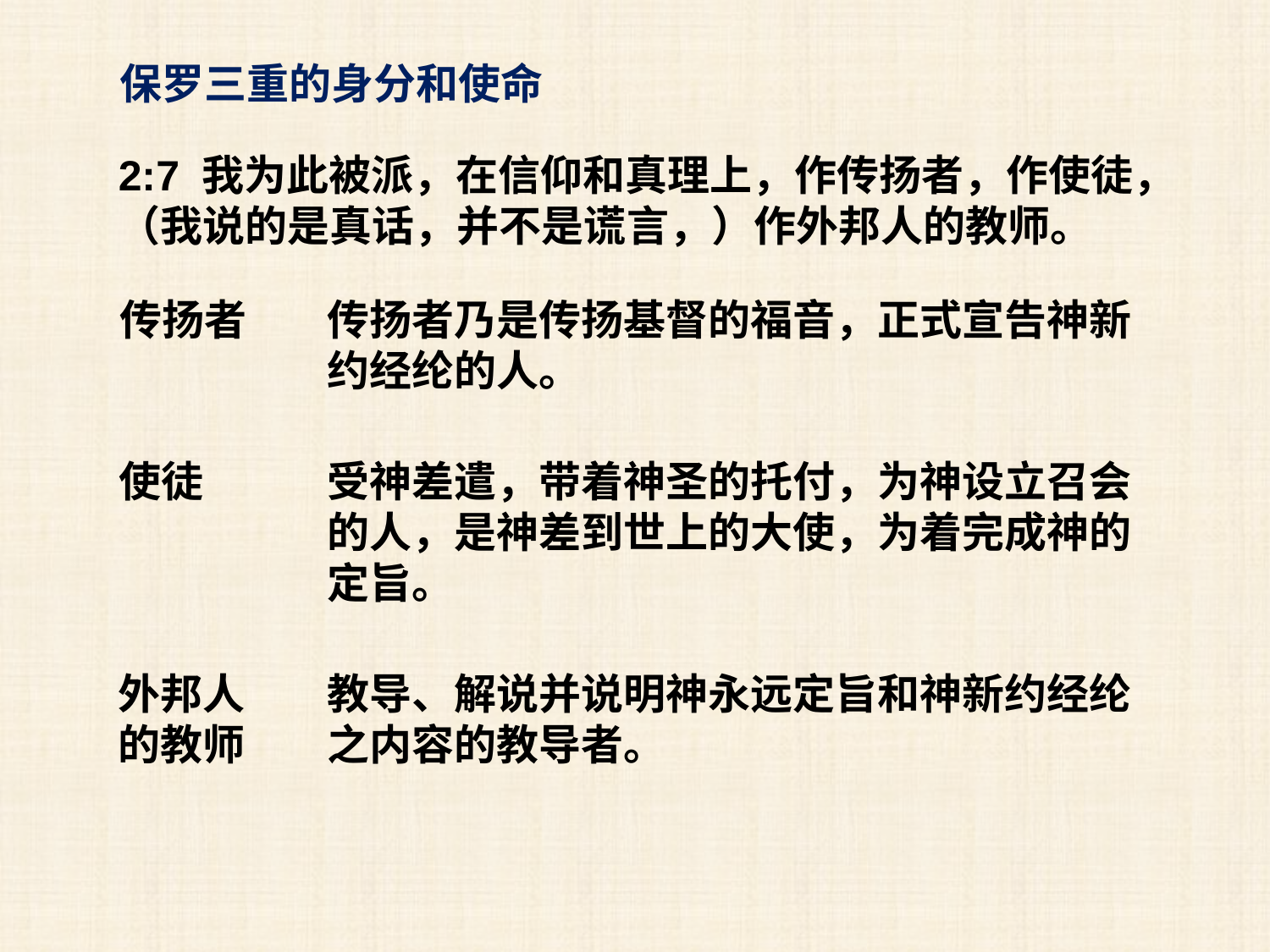

保罗三重的身分和使命
2:7 我为此被派，在信仰和真理上，作传扬者，作使徒，（我说的是真话，并不是谎言，）作外邦人的教师。
传扬者
传扬者乃是传扬基督的福音，正式宣告神新约经纶的人。
使徒
受神差遣，带着神圣的托付，为神设立召会的人，是神差到世上的大使，为着完成神的定旨。
外邦人的教师
教导、解说并说明神永远定旨和神新约经纶之内容的教导者。